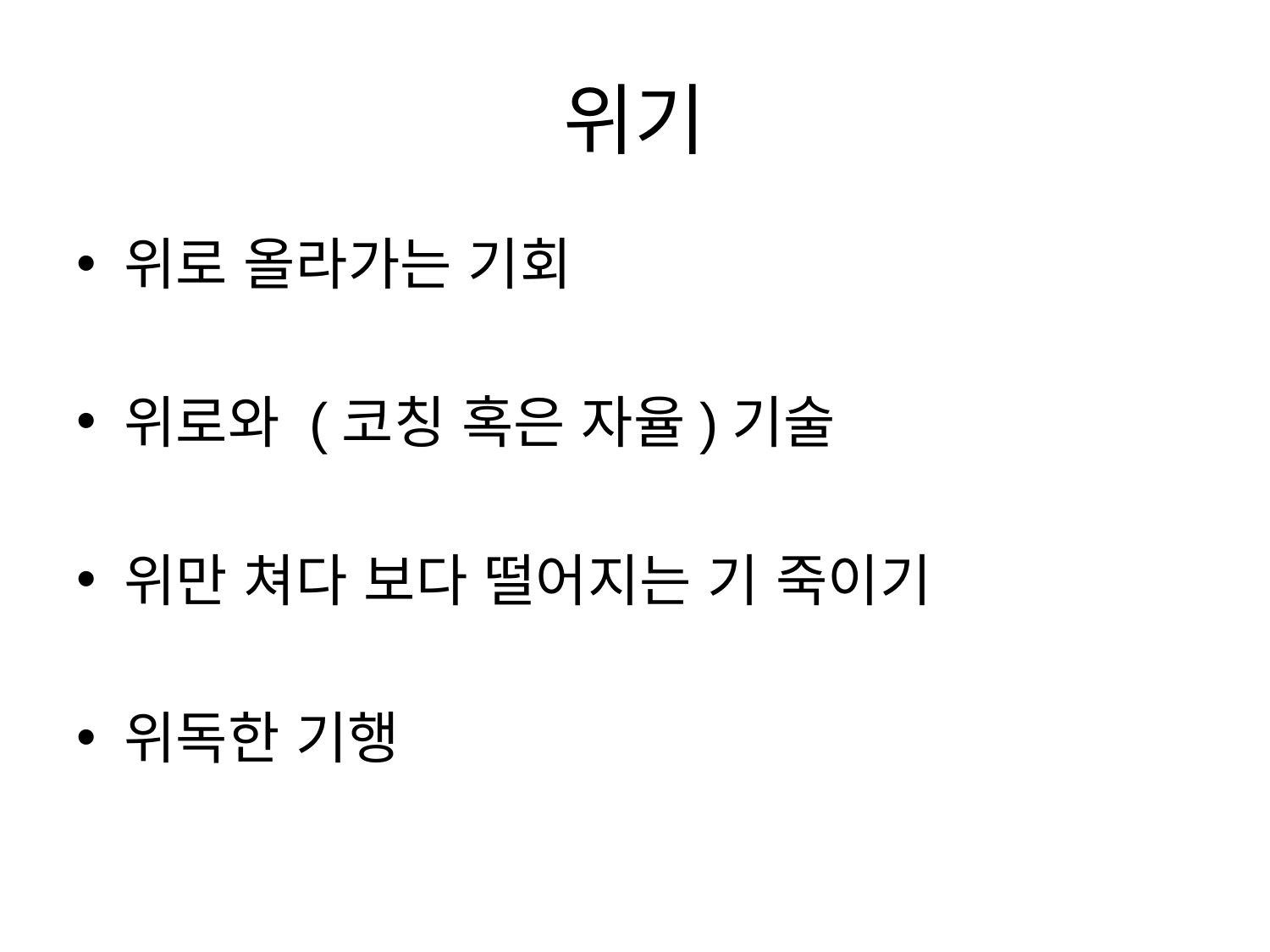

# 위기
위로 올라가는 기회

위로와 (코칭 혹은 자율)기술

위만 쳐다 보다 떨어지는 기 죽이기

위독한 기행